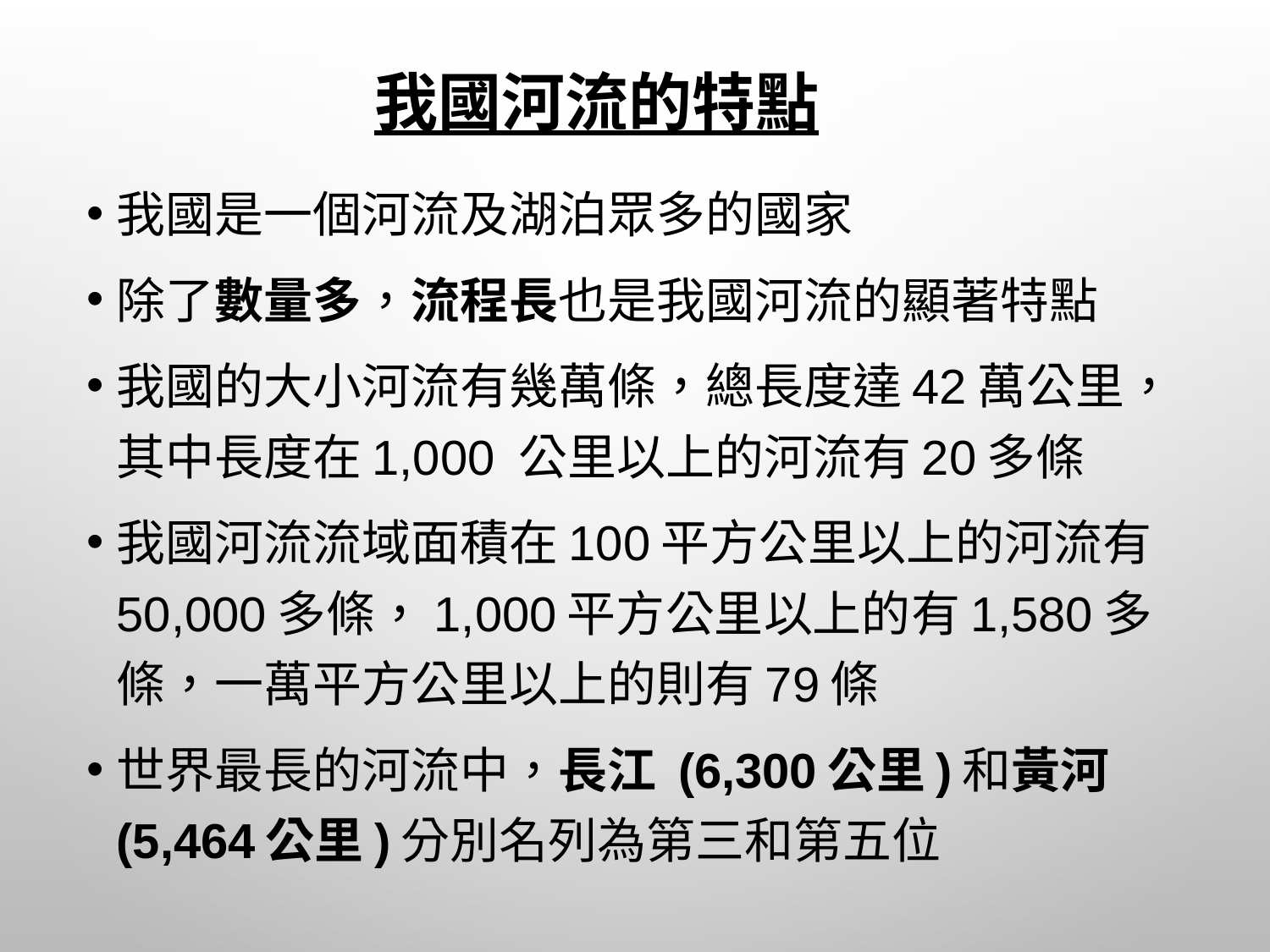

# 我國河流的特點
我國是一個河流及湖泊眾多的國家
除了數量多，流程長也是我國河流的顯著特點
我國的大小河流有幾萬條，總長度達42萬公里，其中長度在1,000 公里以上的河流有20多條
我國河流流域面積在100平方公里以上的河流有50,000多條，1,000平方公里以上的有1,580多條，一萬平方公里以上的則有79條
世界最長的河流中，長江 (6,300公里)和黃河(5,464公里)分別名列為第三和第五位